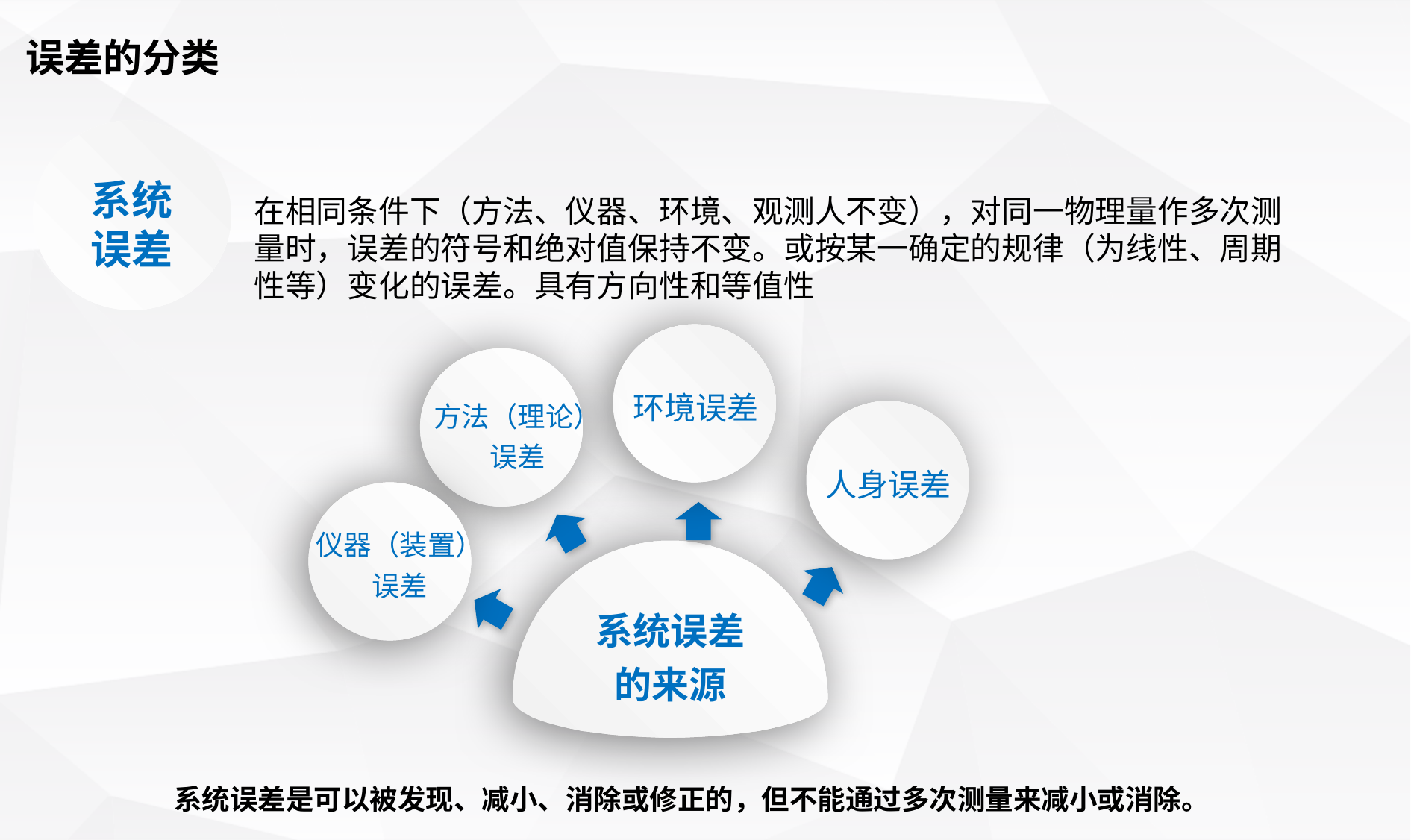

误差的分类

系统
误差
在相同条件下（方法、仪器、环境、观测人不变），对同一物理量作多次测量时，误差的符号和绝对值保持不变。或按某一确定的规律（为线性、周期性等）变化的误差。具有方向性和等值性

环境误差

方法（理论）
误差

人身误差

仪器（装置）
误差

系统误差
的来源
系统误差是可以被发现、减小、消除或修正的，但不能通过多次测量来减小或消除。